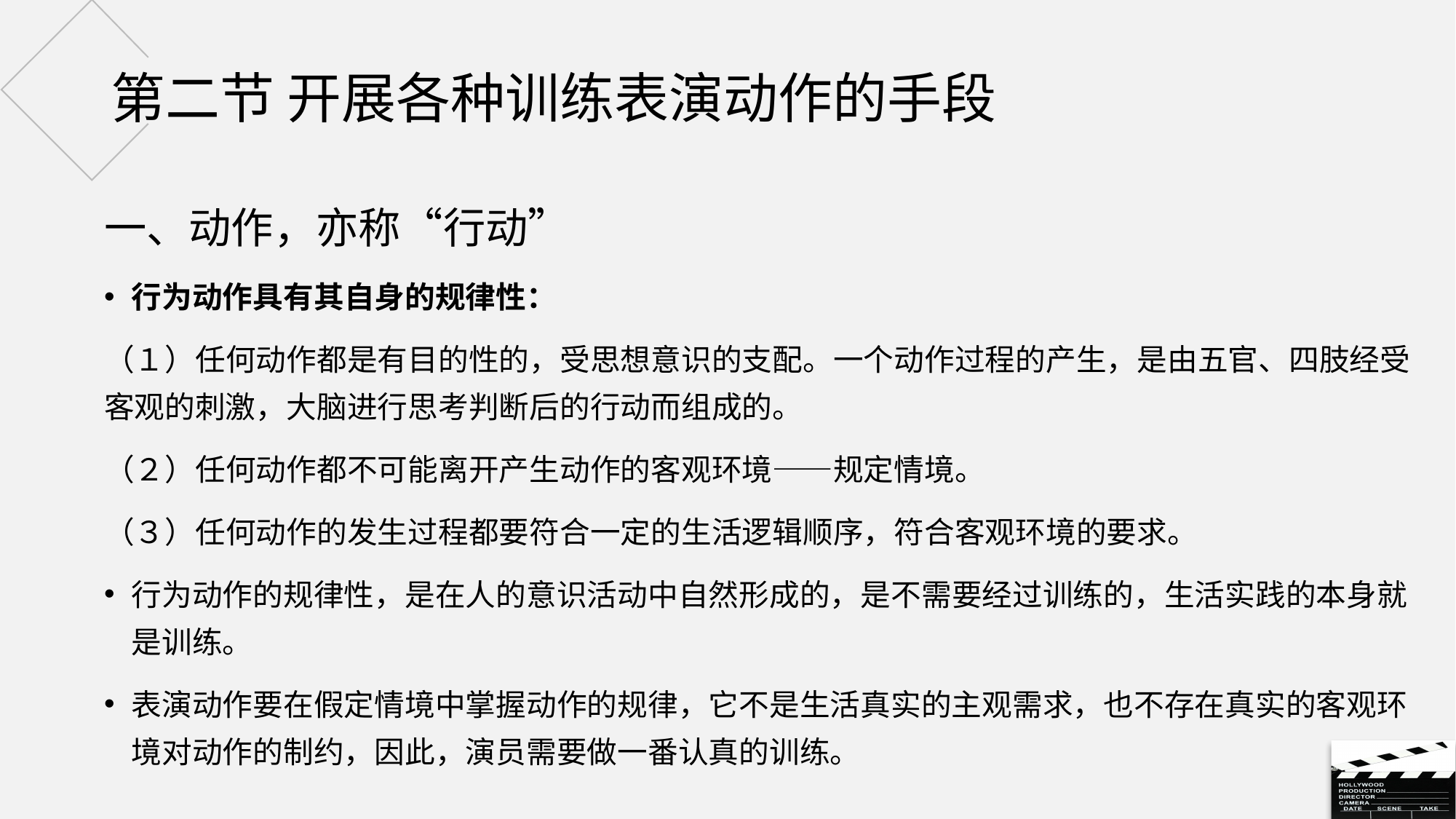

# 第二节 开展各种训练表演动作的手段
一、动作，亦称“行动”
行为动作具有其自身的规律性：
（１）任何动作都是有目的性的，受思想意识的支配。一个动作过程的产生，是由五官、四肢经受客观的刺激，大脑进行思考判断后的行动而组成的。
（２）任何动作都不可能离开产生动作的客观环境——规定情境。
（３）任何动作的发生过程都要符合一定的生活逻辑顺序，符合客观环境的要求。
行为动作的规律性，是在人的意识活动中自然形成的，是不需要经过训练的，生活实践的本身就是训练。
表演动作要在假定情境中掌握动作的规律，它不是生活真实的主观需求，也不存在真实的客观环境对动作的制约，因此，演员需要做一番认真的训练。